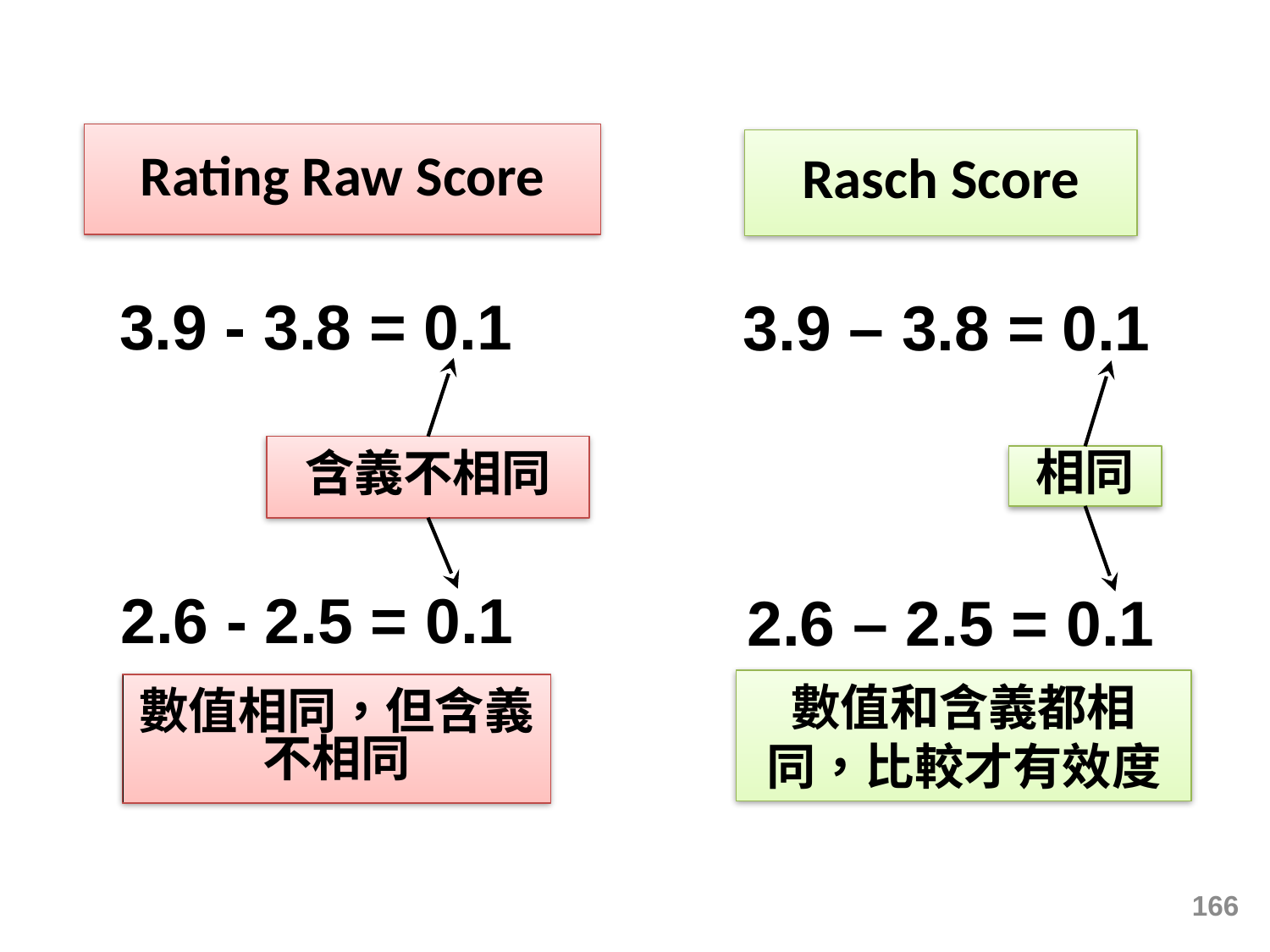

Rating Raw Score
Rasch Score
3.9 - 3.8 = 0.1
3.9 – 3.8 = 0.1
含義不相同
相同
2.6 - 2.5 = 0.1
2.6 – 2.5 = 0.1
數值和含義都相同，比較才有效度
數值相同，但含義不相同
166